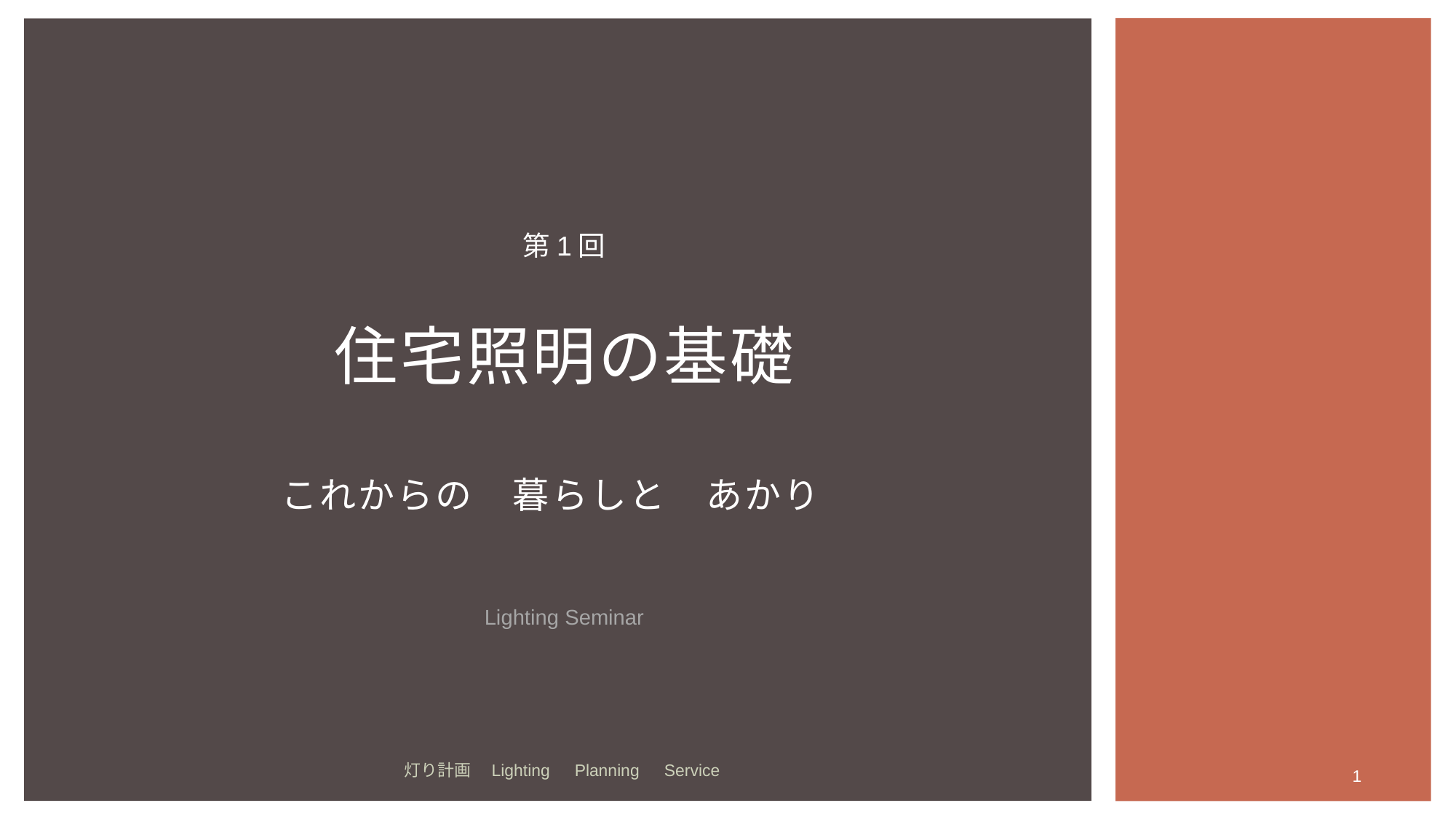

第1回
# 住宅照明の基礎
これからの　暮らしと　あかり
Lighting Seminar
灯り計画　Lighting　Planning　Service
1